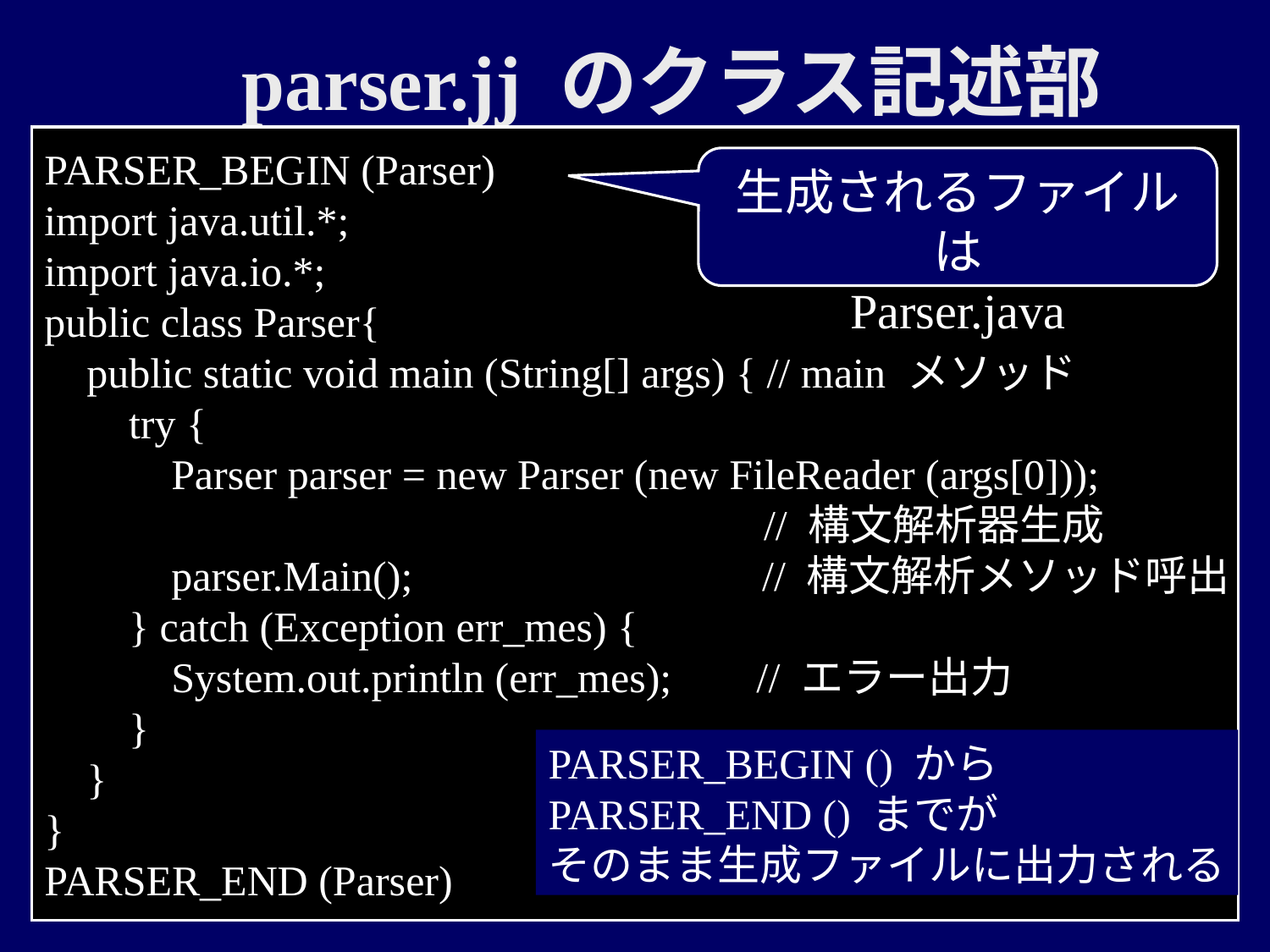

# parser.jj のクラス記述部
PARSER_BEGIN (Parser)
import java.util.*;
import java.io.*;
public class Parser{
    public static void main (String[] args) { // main メソッド
        try {
            Parser parser = new Parser (new FileReader (args[0]));
                                                                    // 構文解析器生成
            parser.Main();                                 // 構文解析メソッド呼出
        } catch (Exception err_mes) {
            System.out.println (err_mes);        // エラー出力
        }
    }
}
PARSER_END (Parser)
生成されるファイルは
Parser.java
PARSER_BEGIN () から
PARSER_END () までが
そのまま生成ファイルに出力される